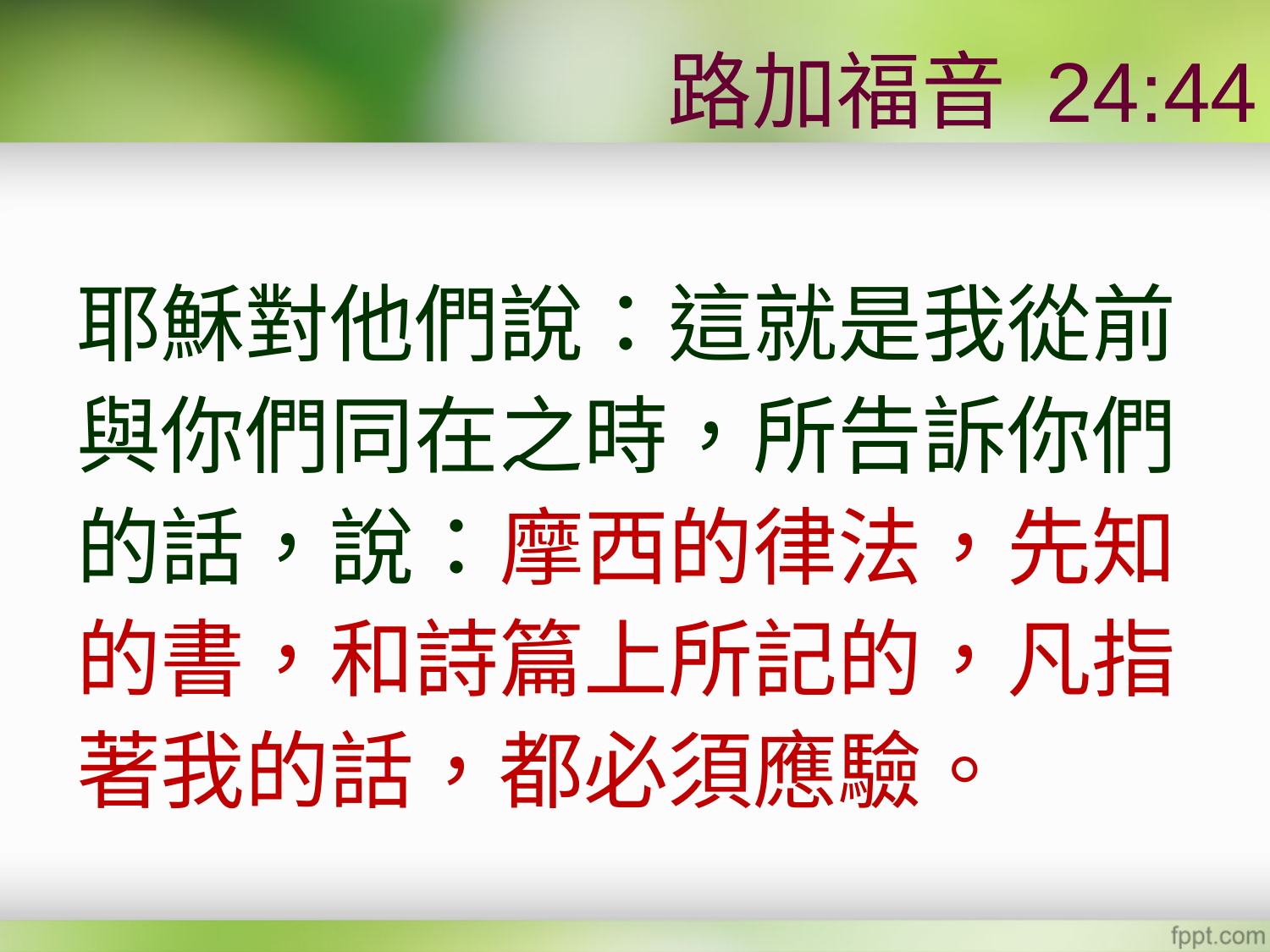

路加福音 24:44
耶穌對他們說：這就是我從前與你們同在之時，所告訴你們的話，說：摩西的律法，先知的書，和詩篇上所記的，凡指著我的話，都必須應驗。